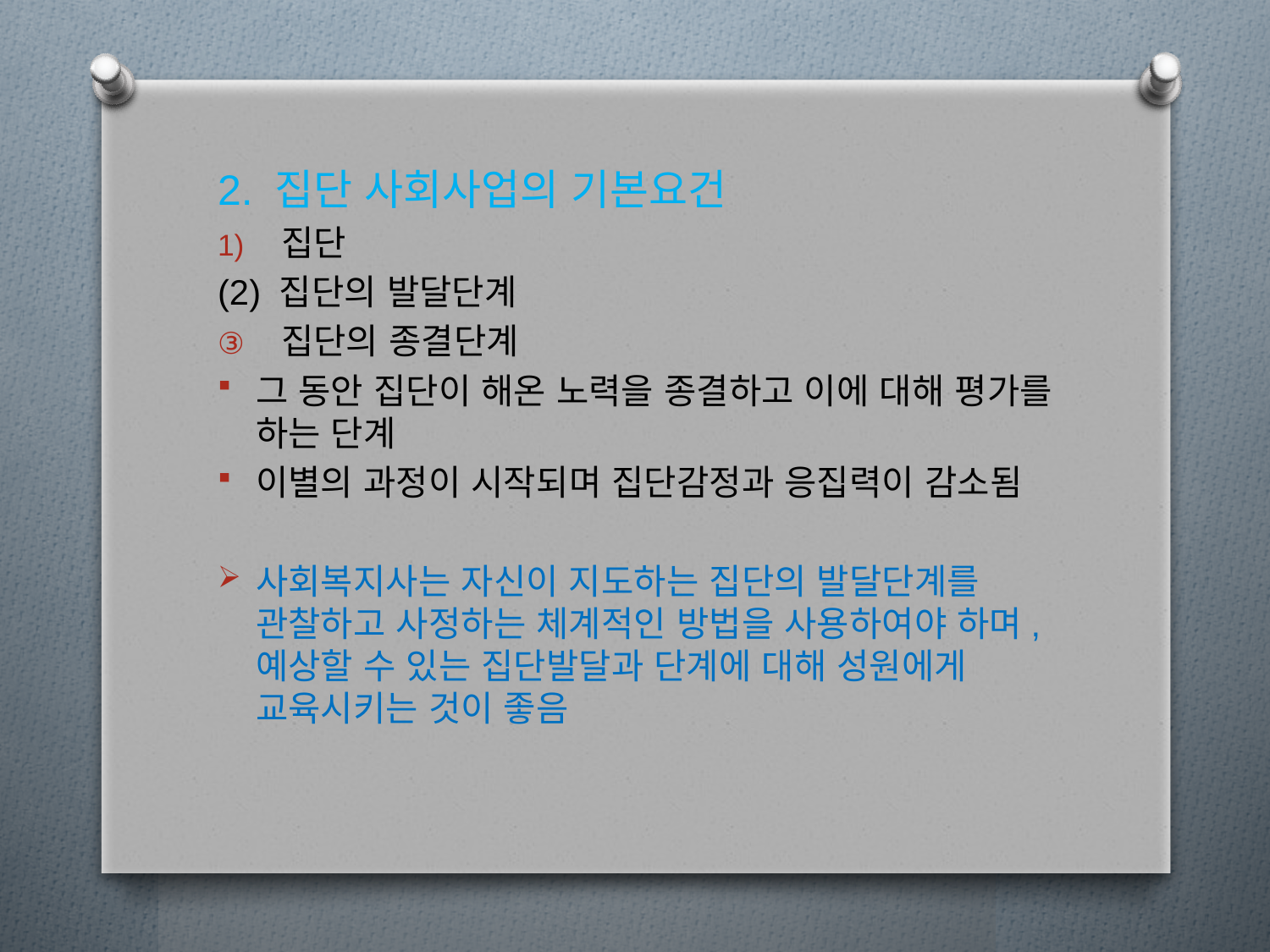

2. 집단 사회사업의 기본요건
집단
(2) 집단의 발달단계
집단의 종결단계
그 동안 집단이 해온 노력을 종결하고 이에 대해 평가를 하는 단계
이별의 과정이 시작되며 집단감정과 응집력이 감소됨

사회복지사는 자신이 지도하는 집단의 발달단계를 관찰하고 사정하는 체계적인 방법을 사용하여야 하며, 예상할 수 있는 집단발달과 단계에 대해 성원에게 교육시키는 것이 좋음